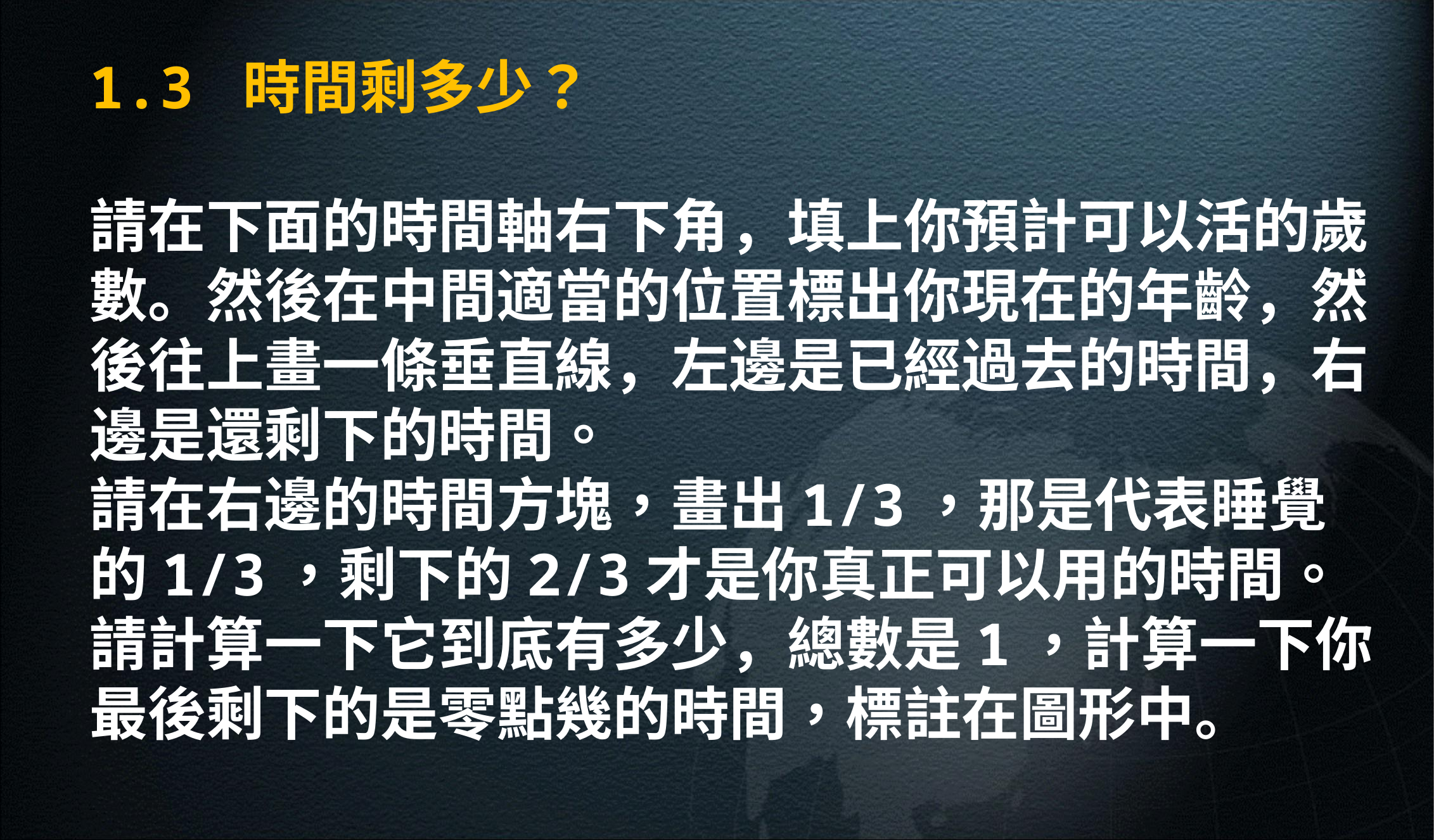

1.3 時間剩多少？

請在下面的時間軸右下角，填上你預計可以活的歲數。然後在中間適當的位置標出你現在的年齡，然後往上畫一條垂直線，左邊是已經過去的時間，右邊是還剩下的時間。
請在右邊的時間方塊，畫出1/3，那是代表睡覺的1/3，剩下的2/3才是你真正可以用的時間。
請計算一下它到底有多少，總數是1，計算一下你最後剩下的是零點幾的時間，標註在圖形中。